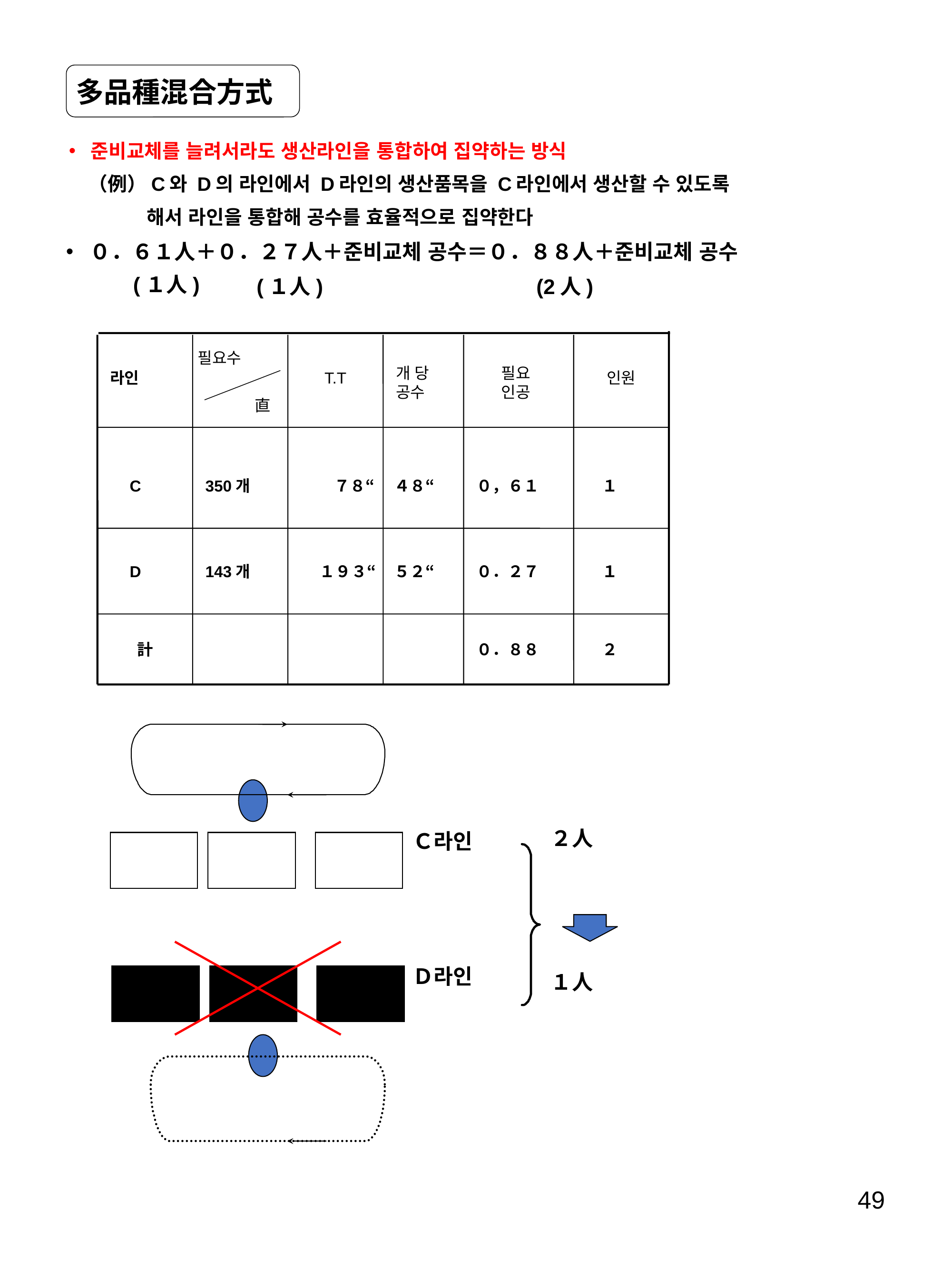

多品種混合方式
준비교체를 늘려서라도 생산라인을 통합하여 집약하는 방식
　（例）C와 D의 라인에서 D라인의 생산품목을 C라인에서 생산할 수 있도록
　　　　해서 라인을 통합해 공수를 효율적으로 집약한다
０．６１人＋０．２７人＋준비교체 공수＝０．８８人＋준비교체 공수
(１人)
(１人)
(2人)

라인

필요수

T.T

개 당　공수

필요
인공

인원

直

　C
350개
７８“
４８“
０，６１
　１
　D

143개
１９３“
５２“
０．２７
　１
計

０．８８
　２

２人

１人
Ｃ라인

Ｄ라인

49